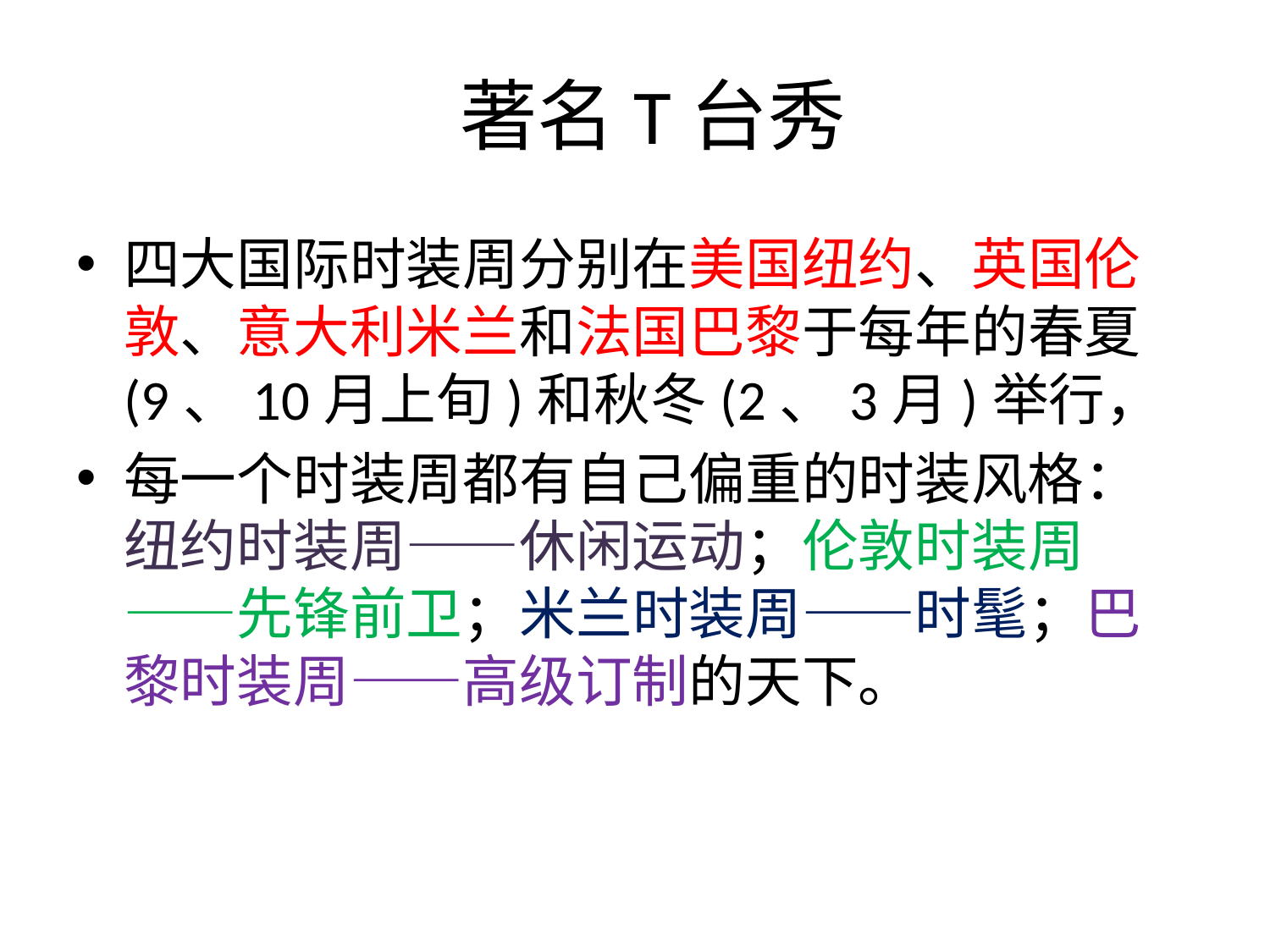

# 著名T台秀
四大国际时装周分别在美国纽约、英国伦敦、意大利米兰和法国巴黎于每年的春夏(9、10月上旬)和秋冬(2、3月)举行，
每一个时装周都有自己偏重的时装风格：纽约时装周——休闲运动；伦敦时装周——先锋前卫；米兰时装周——时髦；巴黎时装周——高级订制的天下。